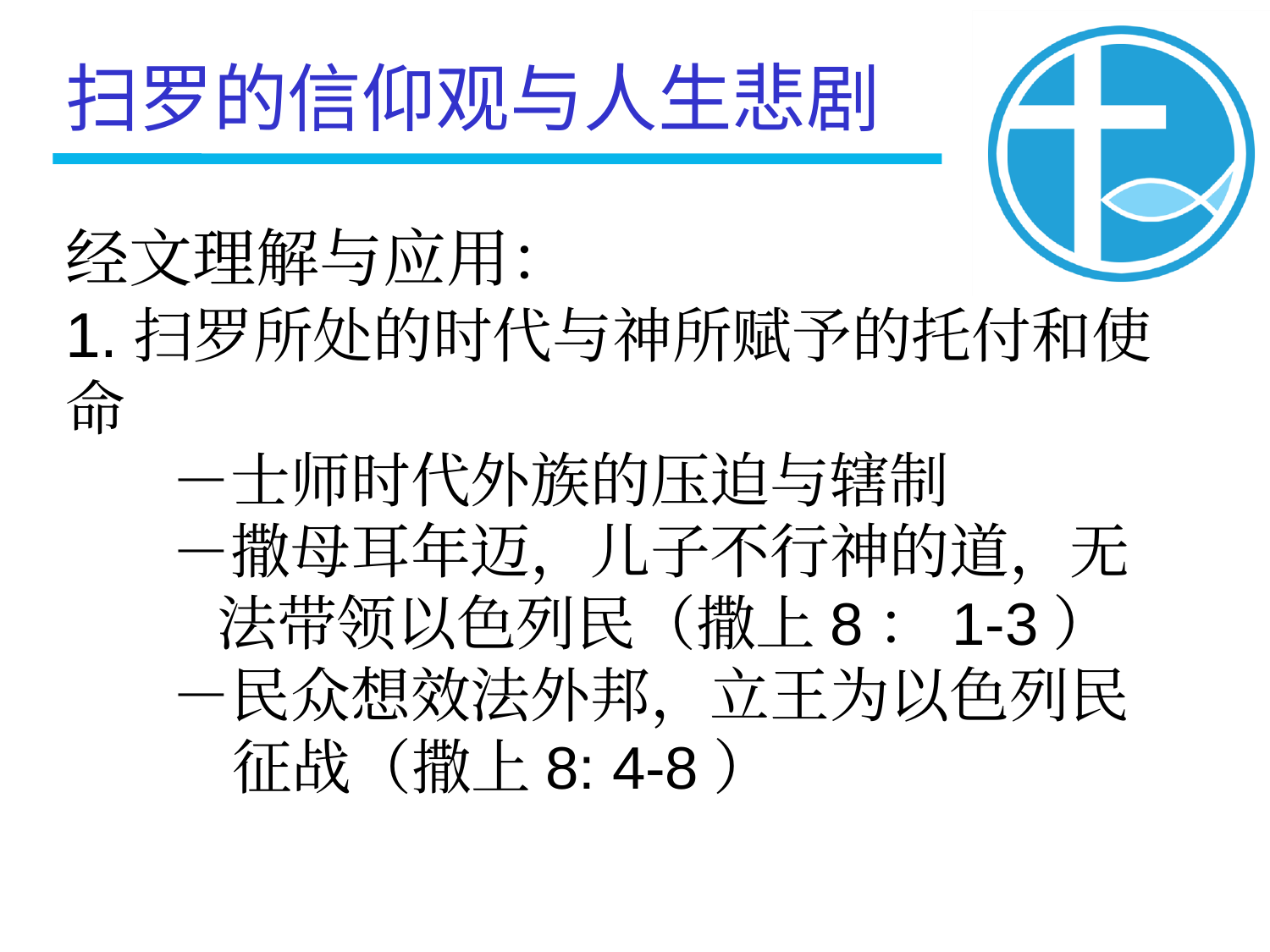

扫罗的信仰观与人生悲剧
经文理解与应用：
1.扫罗所处的时代与神所赋予的托付和使命
      －士师时代外族的压迫与辖制
      －撒母耳年迈，儿子不行神的道，无
         法带领以色列民（撒上8：1-3）
      －民众想效法外邦，立王为以色列民
          征战（撒上8: 4-8）